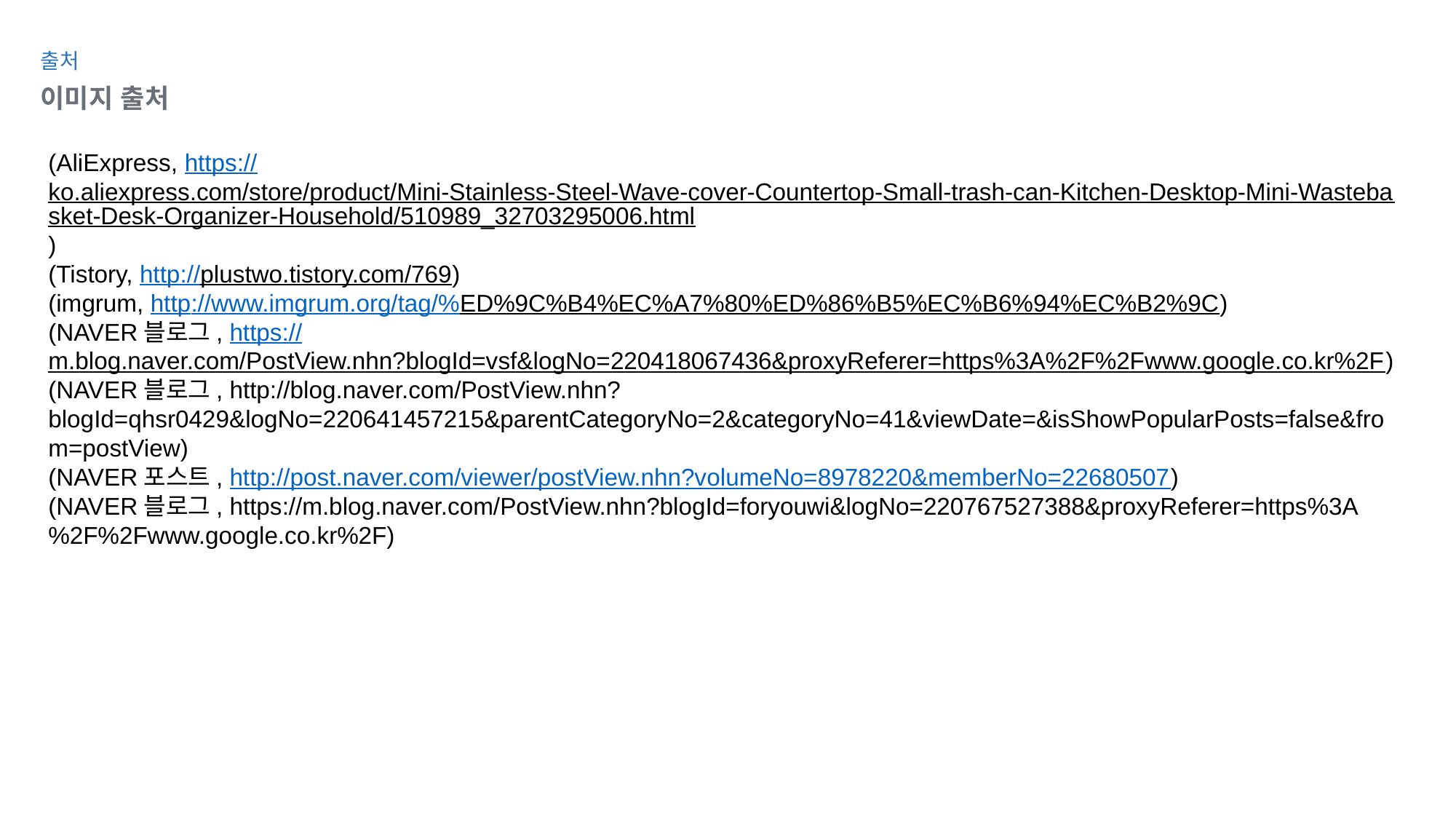

출처
이미지 출처
(AliExpress, https://ko.aliexpress.com/store/product/Mini-Stainless-Steel-Wave-cover-Countertop-Small-trash-can-Kitchen-Desktop-Mini-Wastebasket-Desk-Organizer-Household/510989_32703295006.html)
(Tistory, http://plustwo.tistory.com/769)
(imgrum, http://www.imgrum.org/tag/%ED%9C%B4%EC%A7%80%ED%86%B5%EC%B6%94%EC%B2%9C)
(NAVER블로그, https://m.blog.naver.com/PostView.nhn?blogId=vsf&logNo=220418067436&proxyReferer=https%3A%2F%2Fwww.google.co.kr%2F)
(NAVER블로그, http://blog.naver.com/PostView.nhn?blogId=qhsr0429&logNo=220641457215&parentCategoryNo=2&categoryNo=41&viewDate=&isShowPopularPosts=false&from=postView)
(NAVER포스트, http://post.naver.com/viewer/postView.nhn?volumeNo=8978220&memberNo=22680507)
(NAVER블로그, https://m.blog.naver.com/PostView.nhn?blogId=foryouwi&logNo=220767527388&proxyReferer=https%3A%2F%2Fwww.google.co.kr%2F)